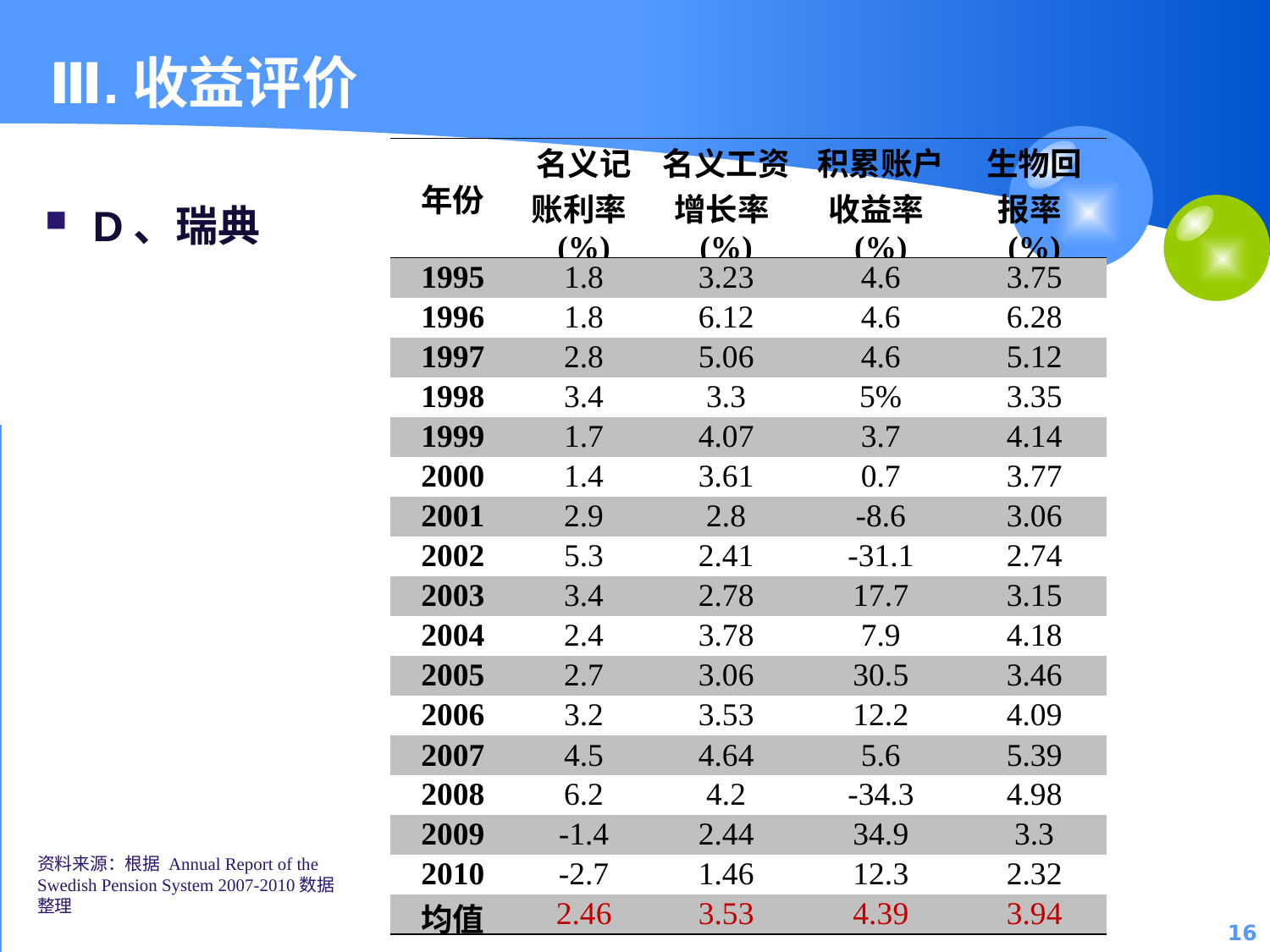

16
# Ⅲ.收益评价
| 年份 | 名义记账利率(%) | 名义工资增长率(%) | 积累账户收益率(%) | 生物回报率(%) |
| --- | --- | --- | --- | --- |
| 1995 | 1.8 | 3.23 | 4.6 | 3.75 |
| 1996 | 1.8 | 6.12 | 4.6 | 6.28 |
| 1997 | 2.8 | 5.06 | 4.6 | 5.12 |
| 1998 | 3.4 | 3.3 | 5% | 3.35 |
| 1999 | 1.7 | 4.07 | 3.7 | 4.14 |
| 2000 | 1.4 | 3.61 | 0.7 | 3.77 |
| 2001 | 2.9 | 2.8 | -8.6 | 3.06 |
| 2002 | 5.3 | 2.41 | -31.1 | 2.74 |
| 2003 | 3.4 | 2.78 | 17.7 | 3.15 |
| 2004 | 2.4 | 3.78 | 7.9 | 4.18 |
| 2005 | 2.7 | 3.06 | 30.5 | 3.46 |
| 2006 | 3.2 | 3.53 | 12.2 | 4.09 |
| 2007 | 4.5 | 4.64 | 5.6 | 5.39 |
| 2008 | 6.2 | 4.2 | -34.3 | 4.98 |
| 2009 | -1.4 | 2.44 | 34.9 | 3.3 |
| 2010 | -2.7 | 1.46 | 12.3 | 2.32 |
| 均值 | 2.46 | 3.53 | 4.39 | 3.94 |
D、瑞典

资料来源：根据 Annual Report of the Swedish Pension System 2007-2010数据整理